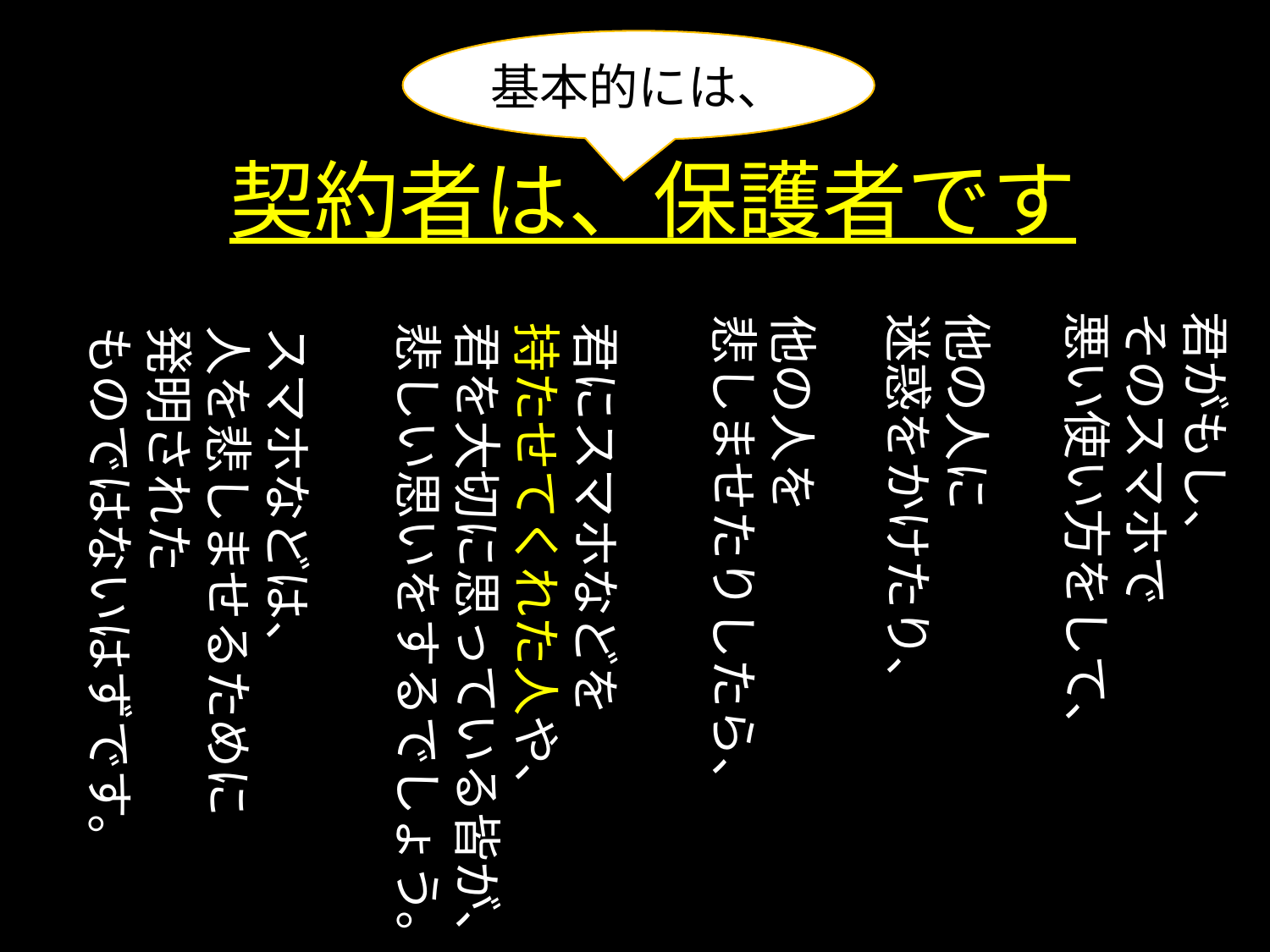

基本的には、
契約者は、保護者です
君がもし、
そのスマホで
悪い使い方をして、
他の人に
迷惑をかけたり、
他の人を
悲しませたりしたら、
君にスマホなどを
持たせてくれた人や、
君を大切に思っている皆が、
悲しい思いをするでしょう。
スマホなどは、
人を悲しませるために
発明された
ものではないはずです。